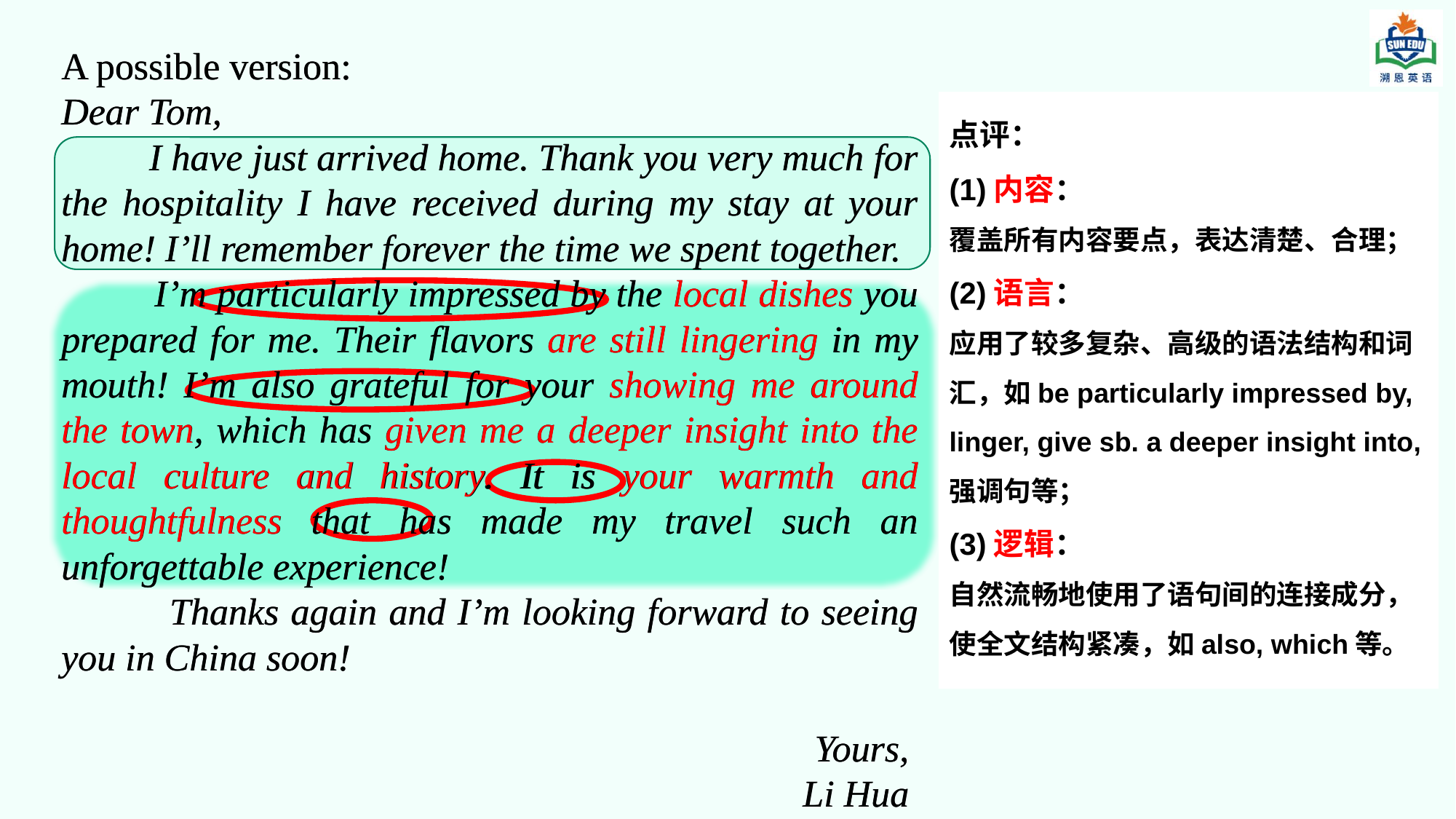

A possible version:
Dear Tom,
         I have just arrived home. Thank you very much for the hospitality I have received during my stay at your home! I’ll remember forever the time we spent together.
         I’m particularly impressed by the local dishes you prepared for me. Their flavors are still lingering in my mouth! I’m also grateful for your showing me around the town, which has given me a deeper insight into the local culture and history. It is your warmth and thoughtfulness that has made my travel such an unforgettable experience!
         Thanks again and I’m looking forward to seeing you in China soon!
Yours,
Li Hua
A possible version:
Dear Tom,
         I have just arrived home. Thank you very much for the hospitality I have received during my stay at your home! I’ll remember forever the time we spent together.
         I’m particularly impressed by the local dishes you prepared for me. Their flavors are still lingering in my mouth! I’m also grateful for your showing me around the town, which has given me a deeper insight into the local culture and history. It is your warmth and thoughtfulness that has made my travel such an unforgettable experience!
         Thanks again and I’m looking forward to seeing you in China soon!
Yours,
Li Hua
点评：
(1)内容：
覆盖所有内容要点，表达清楚、合理；
(2)语言：
应用了较多复杂、高级的语法结构和词汇，如be particularly impressed by, linger, give sb. a deeper insight into, 强调句等；
(3)逻辑：
自然流畅地使用了语句间的连接成分，使全文结构紧凑，如also, which等。

Para. 1 Greeting + Gratitude

Para. 2 Memories

Para. 3 Ending